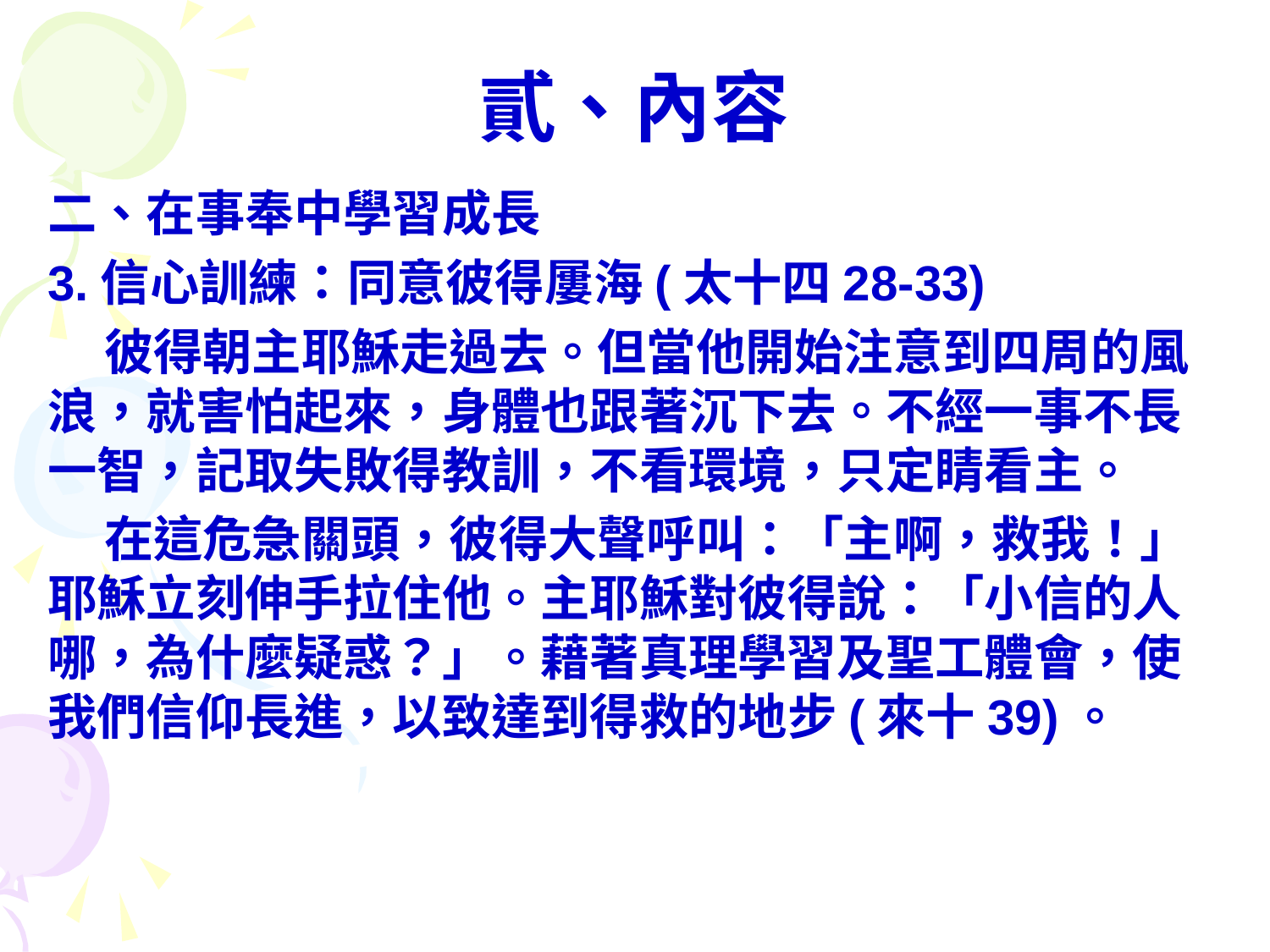

# 貳、內容
二、在事奉中學習成長
3.信心訓練：同意彼得屢海(太十四28-33)
    彼得朝主耶穌走過去。但當他開始注意到四周的風浪，就害怕起來，身體也跟著沉下去。不經一事不長一智，記取失敗得教訓，不看環境，只定睛看主。
    在這危急關頭，彼得大聲呼叫：「主啊，救我！」耶穌立刻伸手拉住他。主耶穌對彼得說：「小信的人哪，為什麼疑惑？」。藉著真理學習及聖工體會，使我們信仰長進，以致達到得救的地步(來十39)。